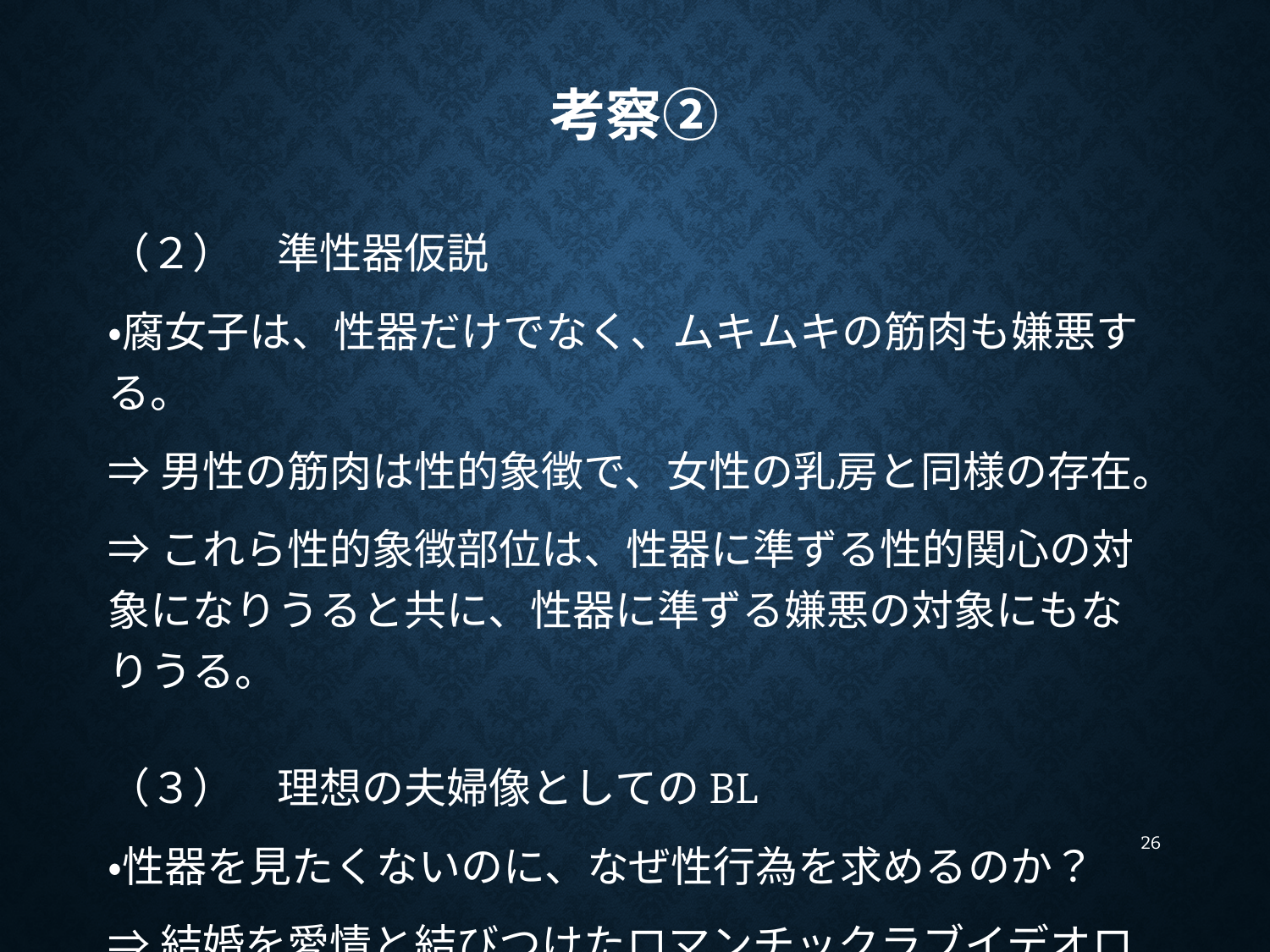

# 考察②
（２）　準性器仮説
・腐女子は、性器だけでなく、ムキムキの筋肉も嫌悪する。
⇒男性の筋肉は性的象徴で、女性の乳房と同様の存在。
⇒これら性的象徴部位は、性器に準ずる性的関心の対象になりうると共に、性器に準ずる嫌悪の対象にもなりうる。

（３）　理想の夫婦像としてのBL
・性器を見たくないのに、なぜ性行為を求めるのか？
⇒結婚を愛情と結びつけたロマンチックラブイデオロギーの影響を受けて、BLは愛情を結婚（性行為含む）と結びつけた。
26